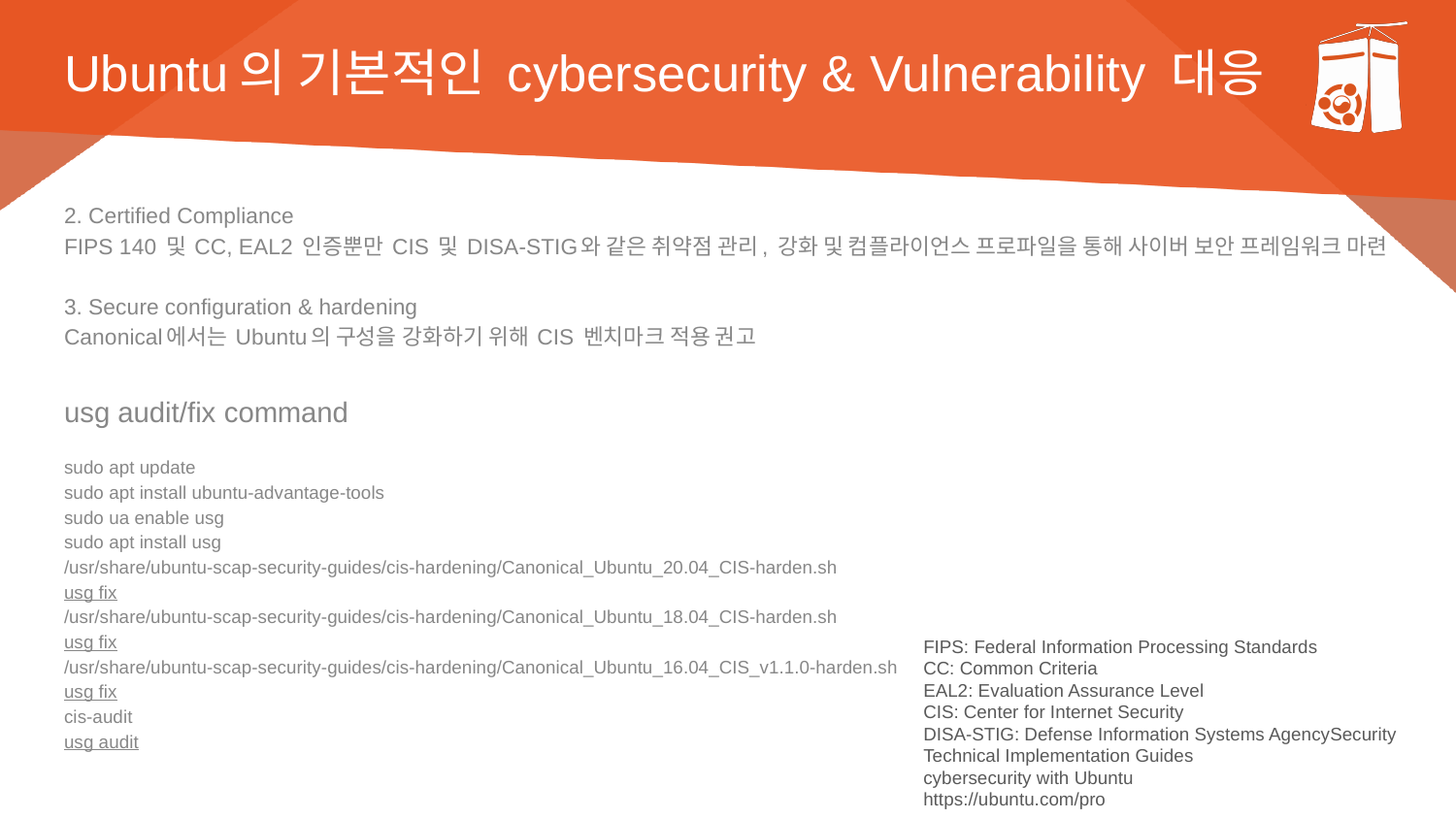

# Ubuntu의 기본적인 cybersecurity & Vulnerability 대응
2. Certified Compliance
FIPS 140 및 CC, EAL2 인증뿐만 CIS 및 DISA-STIG와 같은 취약점 관리, 강화 및 컴플라이언스 프로파일을 통해 사이버 보안 프레임워크 마련

3. Secure configuration & hardening
Canonical에서는 Ubuntu의 구성을 강화하기 위해 CIS 벤치마크 적용 권고

usg audit/fix command

sudo apt update
sudo apt install ubuntu-advantage-tools
sudo ua enable usg
sudo apt install usg
/usr/share/ubuntu-scap-security-guides/cis-hardening/Canonical_Ubuntu_20.04_CIS-harden.sh
usg fix
/usr/share/ubuntu-scap-security-guides/cis-hardening/Canonical_Ubuntu_18.04_CIS-harden.sh
usg fix
/usr/share/ubuntu-scap-security-guides/cis-hardening/Canonical_Ubuntu_16.04_CIS_v1.1.0-harden.sh
usg fix
cis-audit
usg audit
FIPS: Federal Information Processing Standards
CC: Common Criteria
EAL2: Evaluation Assurance Level
CIS: Center for Internet Security
DISA-STIG: Defense Information Systems AgencySecurity Technical Implementation Guides
cybersecurity with Ubuntu
https://ubuntu.com/pro